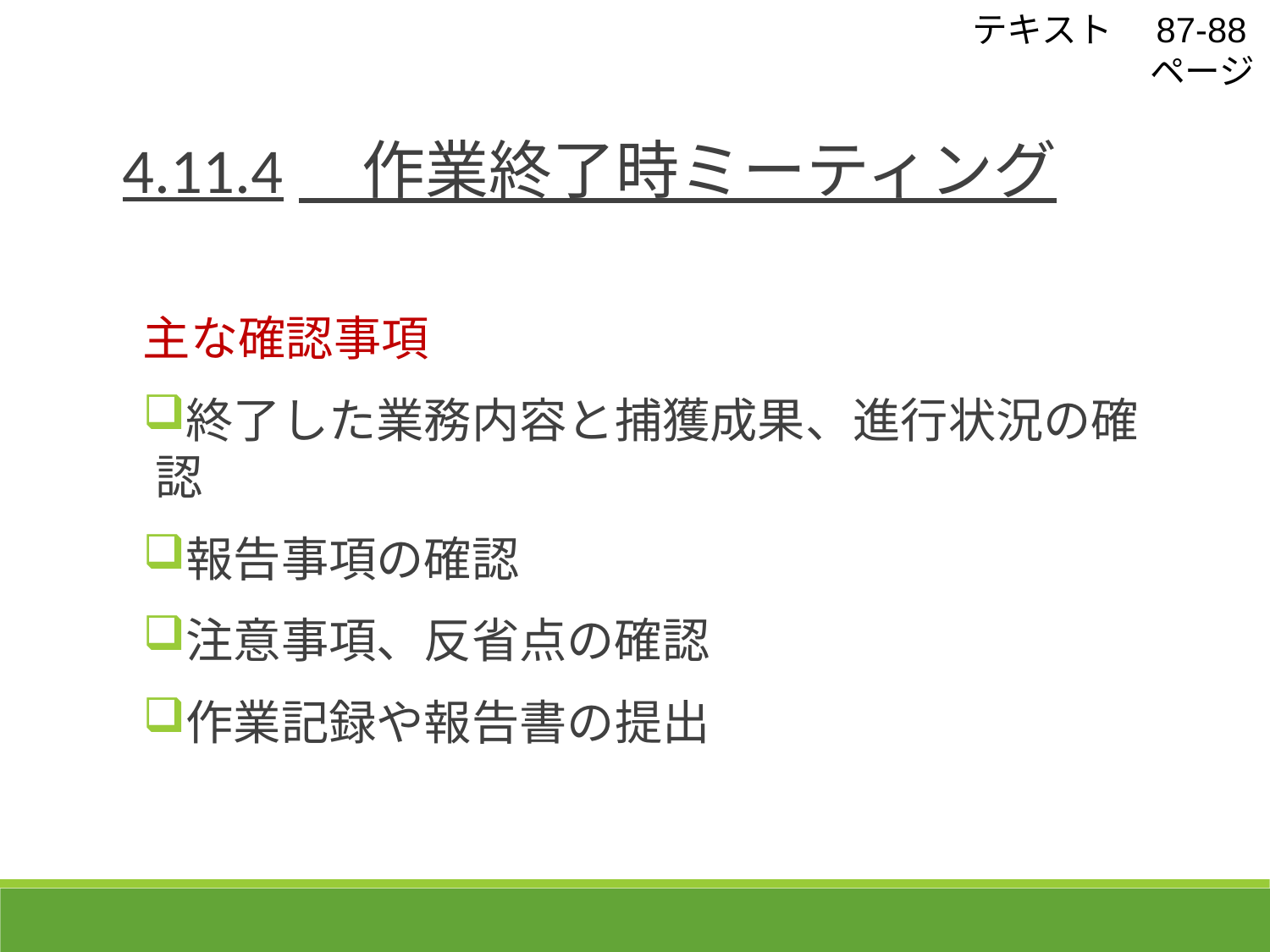

テキスト　87-88ページ
4.11.4　作業終了時ミーティング
主な確認事項
終了した業務内容と捕獲成果、進行状況の確認
報告事項の確認
注意事項、反省点の確認
作業記録や報告書の提出